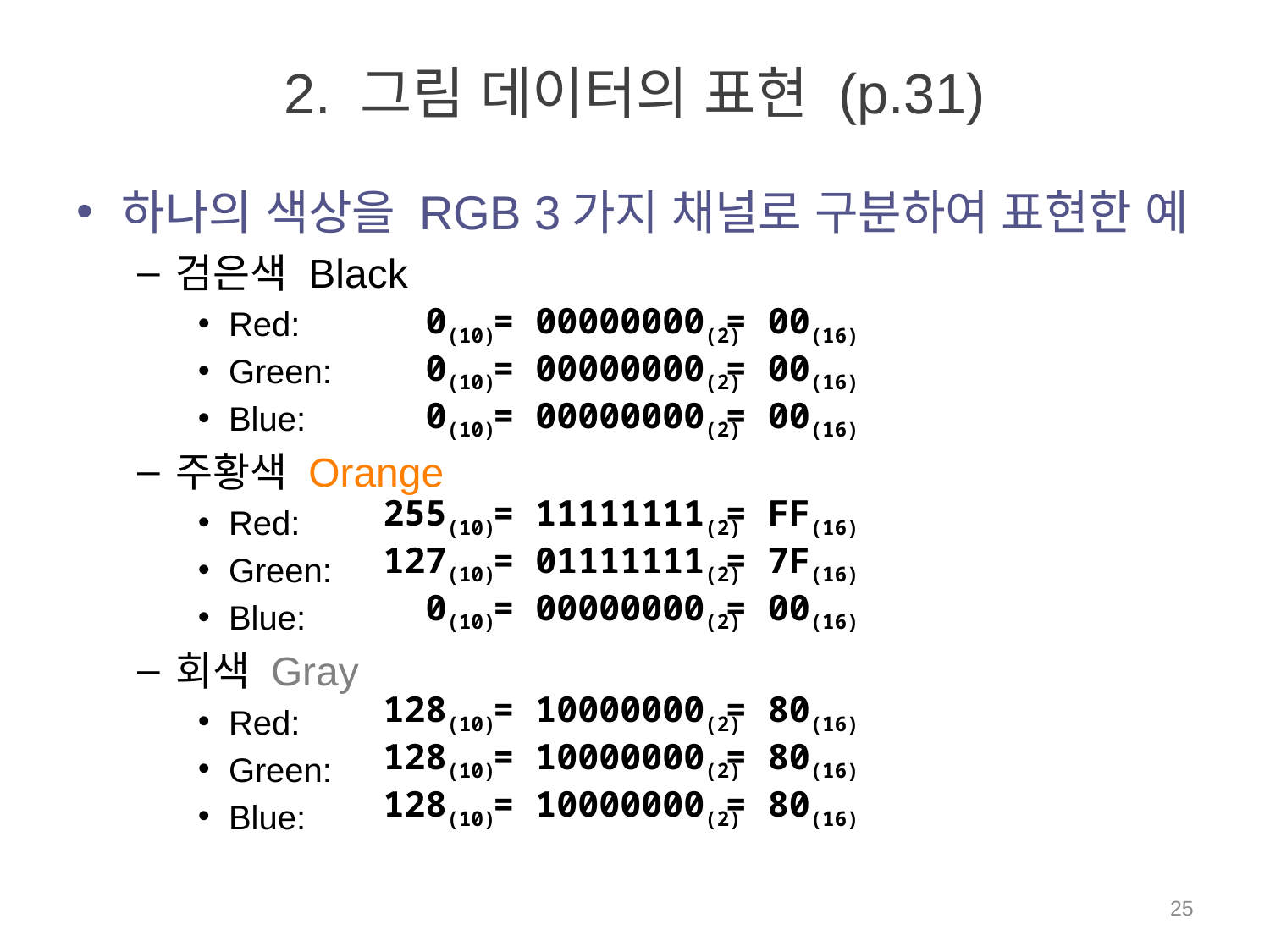

# 2. 그림 데이터의 표현 (p.31)
하나의 색상을 RGB 3가지 채널로 구분하여 표현한 예
검은색 Black
Red:
Green:
Blue:
주황색 Orange
Red:
Green:
Blue:
회색 Gray
Red:
Green:
Blue:

  0(10)
= 00000000(2)
= 00(16)
  0(10)
= 00000000(2)
= 00(16)
  0(10)
= 00000000(2)
= 00(16)
255(10)
= 11111111(2)
= FF(16)
127(10)
= 01111111(2)
= 7F(16)
  0(10)
= 00000000(2)
= 00(16)
128(10)
= 10000000(2)
= 80(16)
128(10)
= 10000000(2)
= 80(16)
128(10)
= 10000000(2)
= 80(16)
25